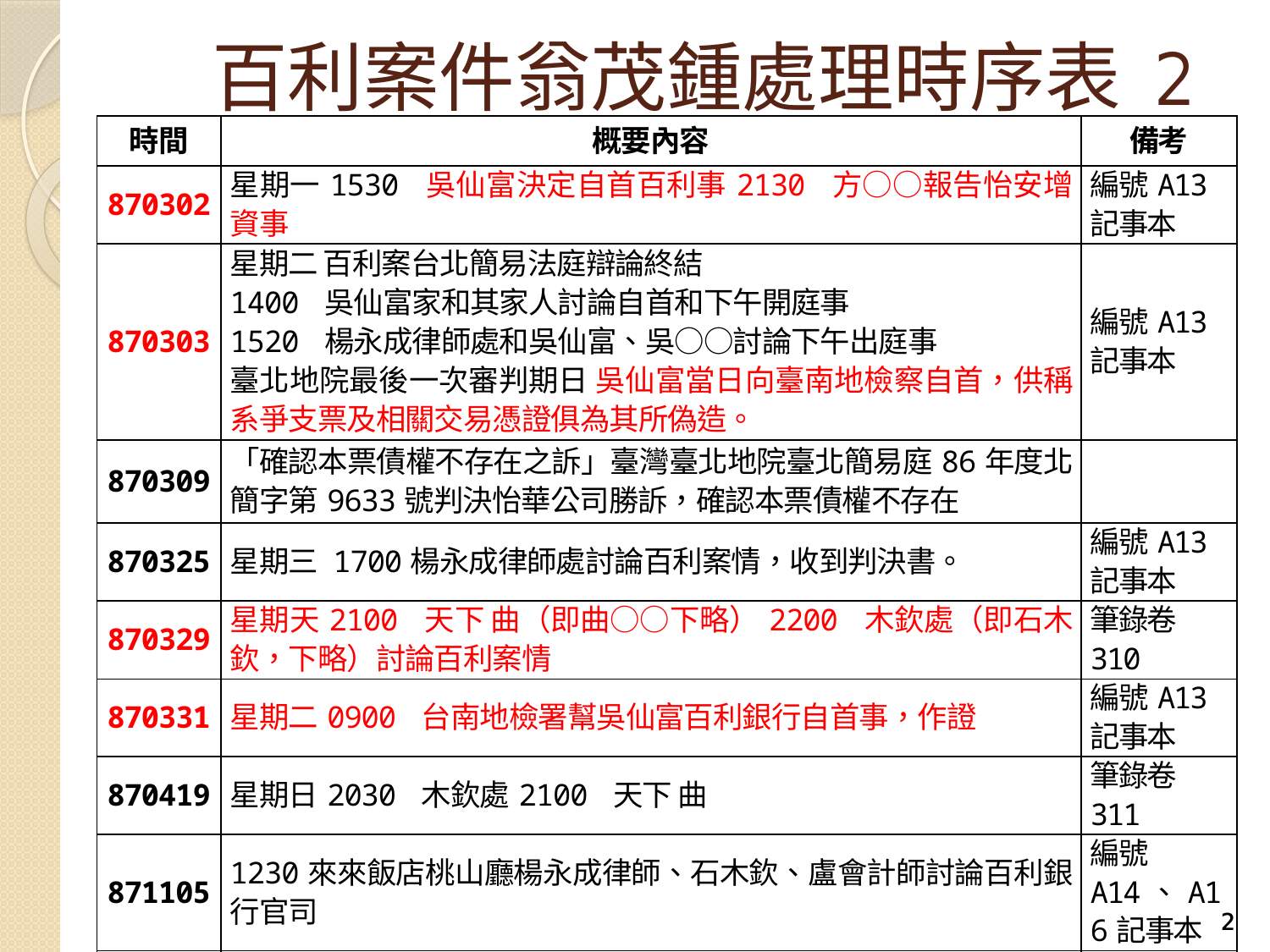

# 百利案件翁茂鍾處理時序表 2
| 時間 | 概要內容 | 備考 |
| --- | --- | --- |
| 870302 | 星期一1530 吳仙富決定自首百利事2130 方○○報告怡安增資事 | 編號A13記事本 |
| 870303 | 星期二 百利案台北簡易法庭辯論終結 1400 吳仙富家和其家人討論自首和下午開庭事 1520 楊永成律師處和吳仙富、吳○○討論下午出庭事 臺北地院最後一次審判期日 吳仙富當日向臺南地檢察自首，供稱系爭支票及相關交易憑證俱為其所偽造。 | 編號A13記事本 |
| 870309 | 「確認本票債權不存在之訴」臺灣臺北地院臺北簡易庭86年度北簡字第9633號判決怡華公司勝訴，確認本票債權不存在 |  |
| 870325 | 星期三 1700楊永成律師處討論百利案情，收到判決書。 | 編號A13記事本 |
| 870329 | 星期天2100 天下 曲（即曲○○下略）2200 木欽處（即石木欽，下略）討論百利案情 | 筆錄卷310 |
| 870331 | 星期二0900 台南地檢署幫吳仙富百利銀行自首事，作證 | 編號A13記事本 |
| 870419 | 星期日2030 木欽處2100 天下 曲 | 筆錄卷311 |
| 871105 | 1230來來飯店桃山廳楊永成律師、石木欽、盧會計師討論百利銀行官司 | 編號 A14、A16記事本 |
| 870518 | 臺南地檢署檢察官以87年度偵字第3140號起訴吳仙富偽造文書案件【備考：曲○○（列股）台南地檢檢察長方○○】 |  |
2